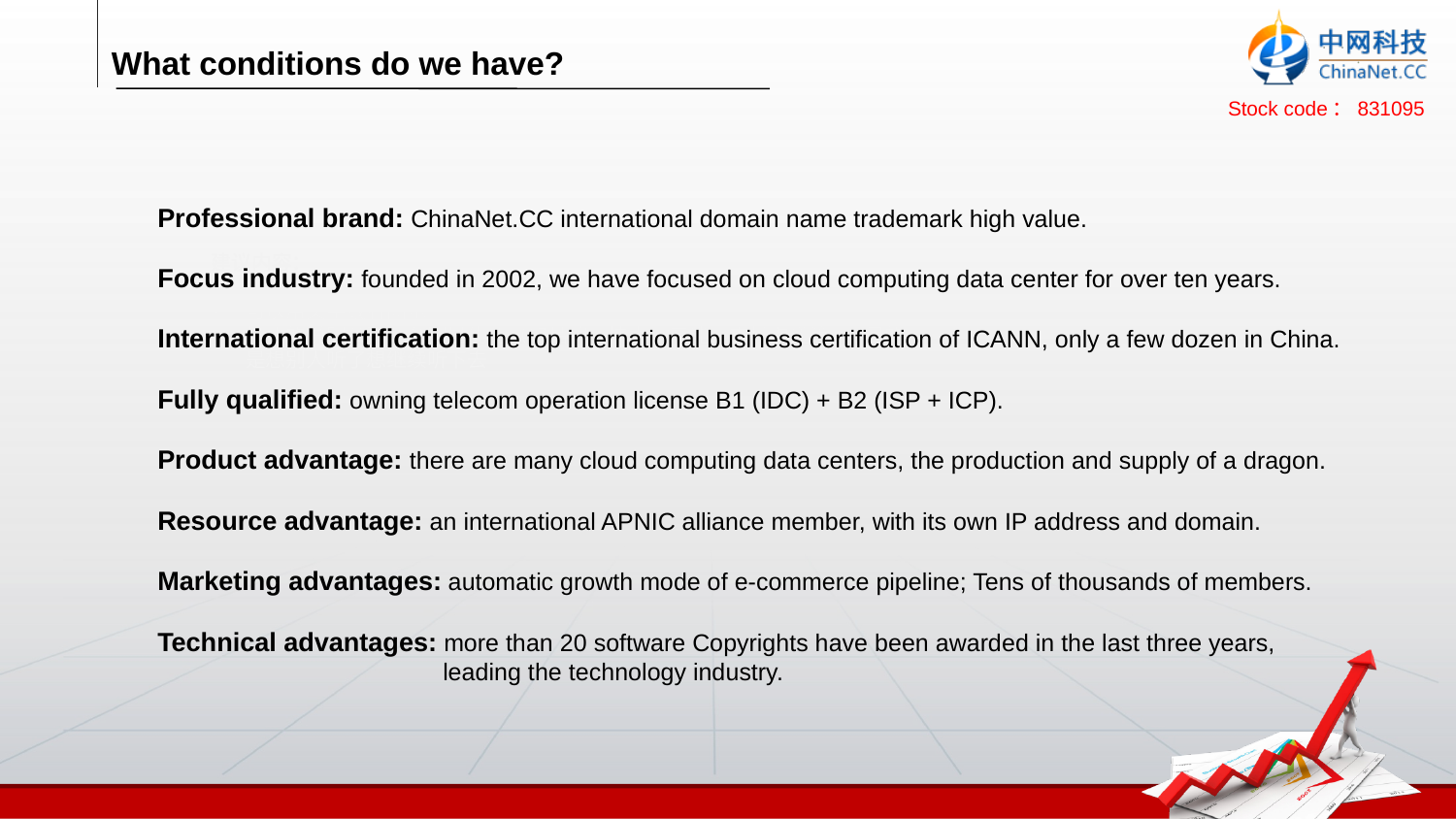

What conditions do we have?

Professional brand: ChinaNet.CC international domain name trademark high value.

Focus industry: founded in 2002, we have focused on cloud computing data center for over ten years.

International certification: the top international business certification of ICANN, only a few dozen in China.

Fully qualified: owning telecom operation license B1 (IDC) + B2 (ISP + ICP).

Product advantage: there are many cloud computing data centers, the production and supply of a dragon.

Resource advantage: an international APNIC alliance member, with its own IP address and domain.

Marketing advantages: automatic growth mode of e-commerce pipeline; Tens of thousands of members.

Technical advantages: more than 20 software Copyrights have been awarded in the last three years,
                                          leading the technology industry.
建议内容：

可以用文字或者图示
扼要的说明公司具备明显优势（如品牌、技术、产能、市场渠道等）,目的是想别人听了想继续听下去